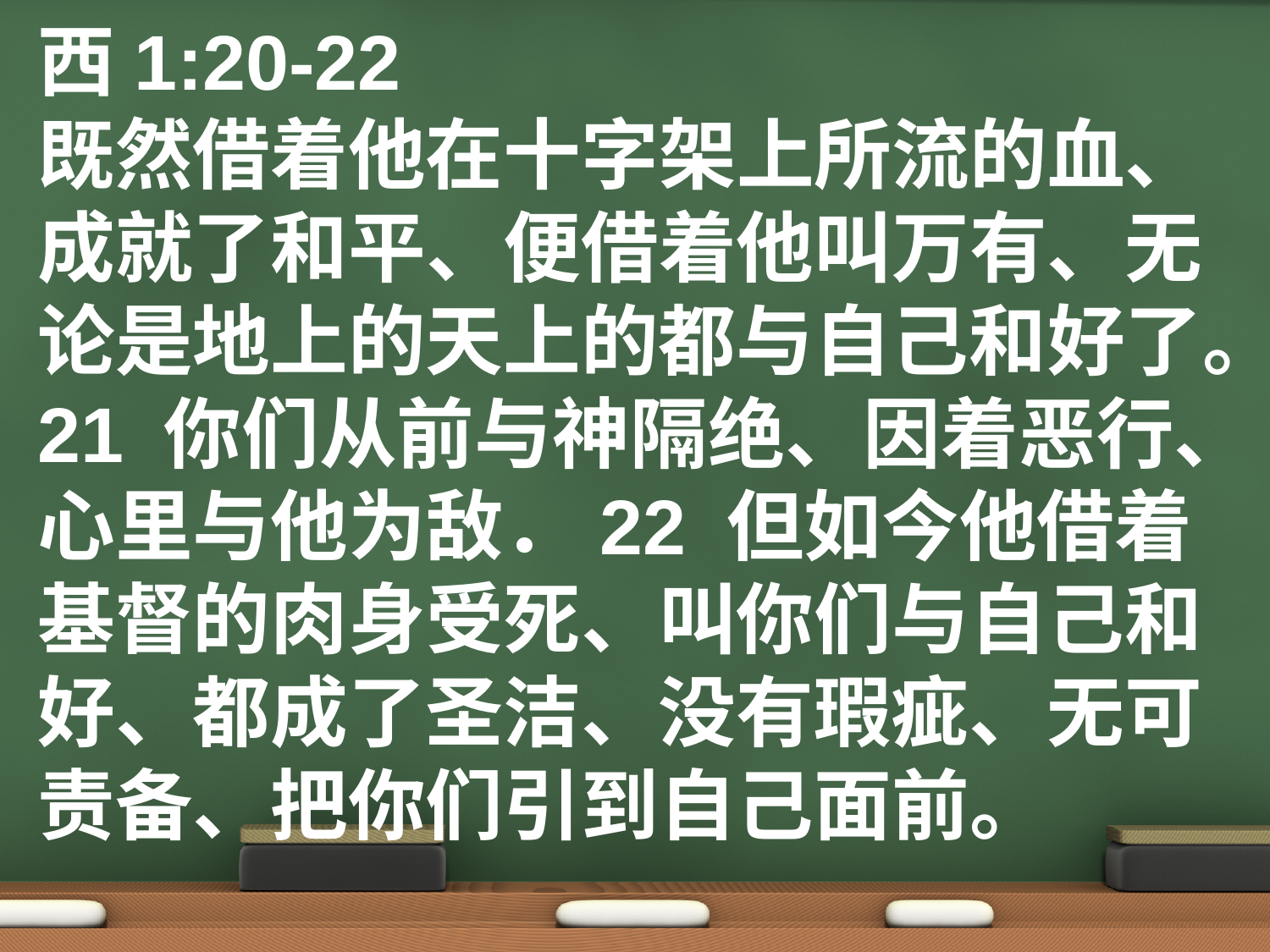

西1:20-22
既然借着他在十字架上所流的血、成就了和平、便借着他叫万有、无论是地上的天上的都与自己和好了。21 你们从前与神隔绝、因着恶行、心里与他为敌．22 但如今他借着基督的肉身受死、叫你们与自己和好、都成了圣洁、没有瑕疵、无可责备、把你们引到自己面前。